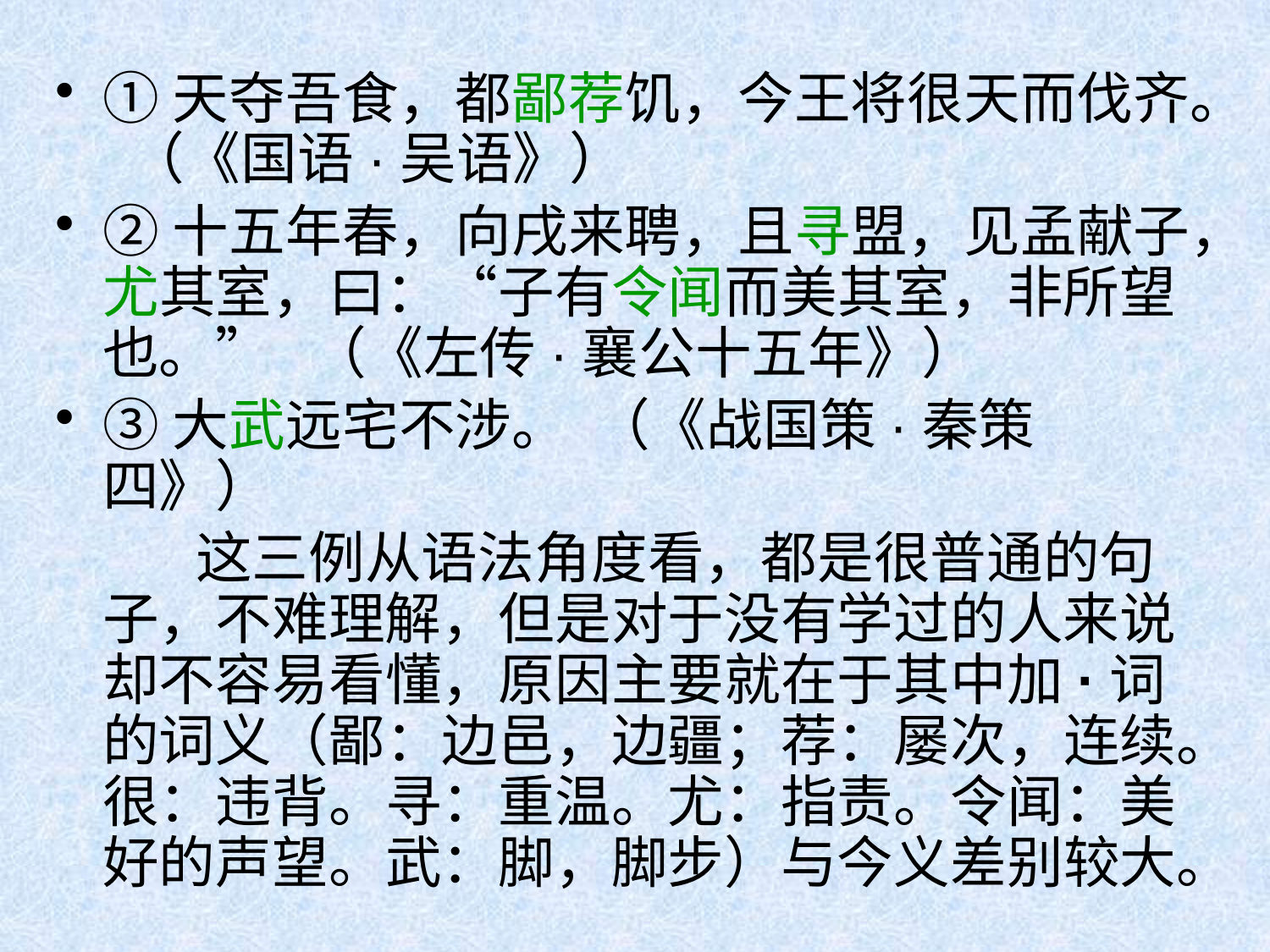

①天夺吾食，都鄙荐饥，今王将很天而伐齐。  （《国语·吴语》）
②十五年春，向戌来聘，且寻盟，见孟献子，尤其室，曰：“子有令闻而美其室，非所望也。”   （《左传·襄公十五年》）
③大武远宅不涉。  （《战国策·秦策四》）
          这三例从语法角度看，都是很普通的句子，不难理解，但是对于没有学过的人来说却不容易看懂，原因主要就在于其中加·词的词义（鄙：边邑，边疆；荐：屡次，连续。很：违背。寻：重温。尤：指责。令闻：美好的声望。武：脚，脚步）与今义差别较大。